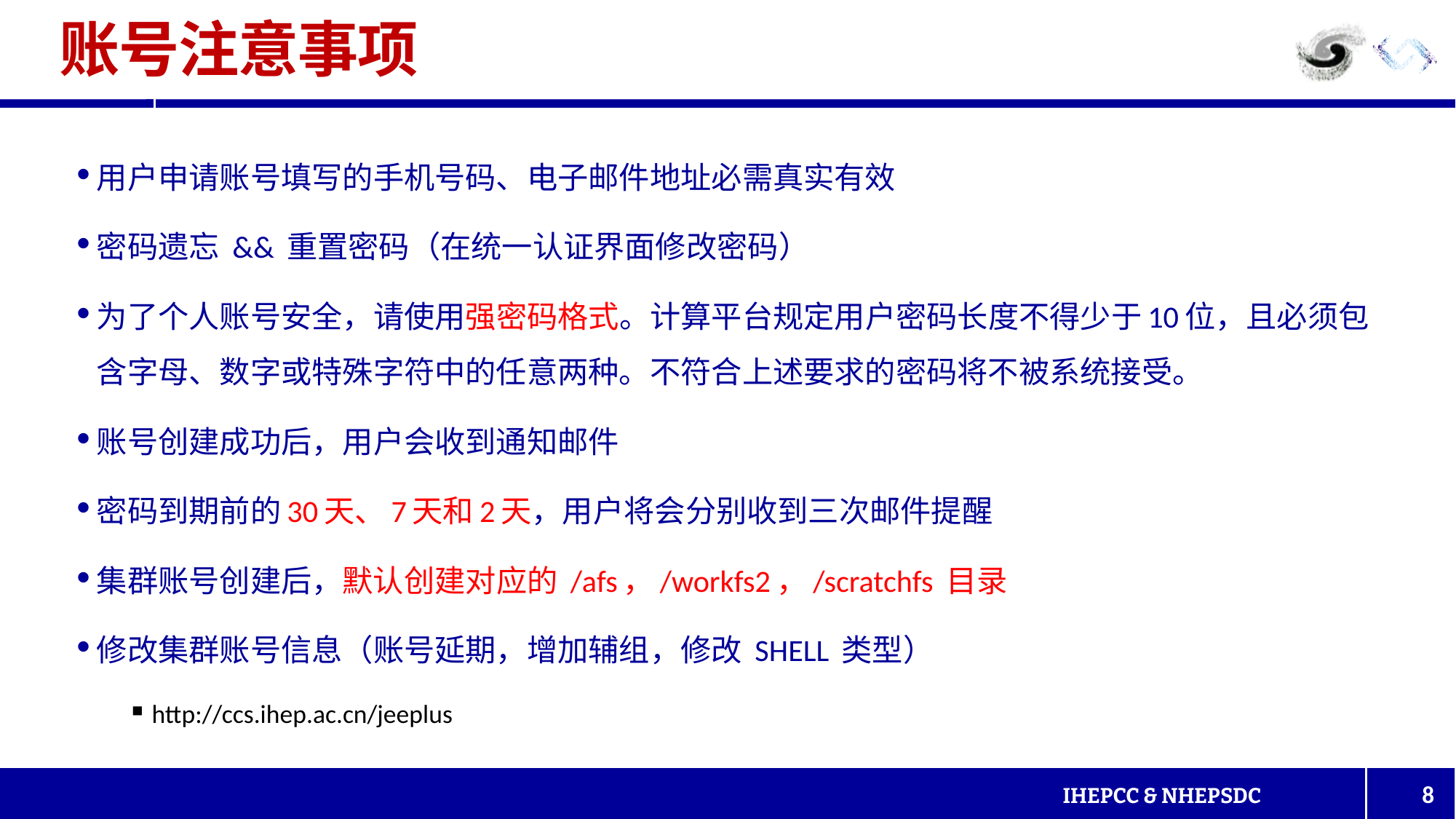

# 账号注意事项
用户申请账号填写的手机号码、电子邮件地址必需真实有效
密码遗忘 && 重置密码（在统一认证界面修改密码）
为了个人账号安全，请使用强密码格式。计算平台规定用户密码长度不得少于10位，且必须包含字母、数字或特殊字符中的任意两种。不符合上述要求的密码将不被系统接受。
账号创建成功后，用户会收到通知邮件
密码到期前的30天、7天和2天，用户将会分别收到三次邮件提醒
集群账号创建后，默认创建对应的 /afs，/workfs2，/scratchfs 目录
修改集群账号信息（账号延期，增加辅组，修改 SHELL 类型）
http://ccs.ihep.ac.cn/jeeplus